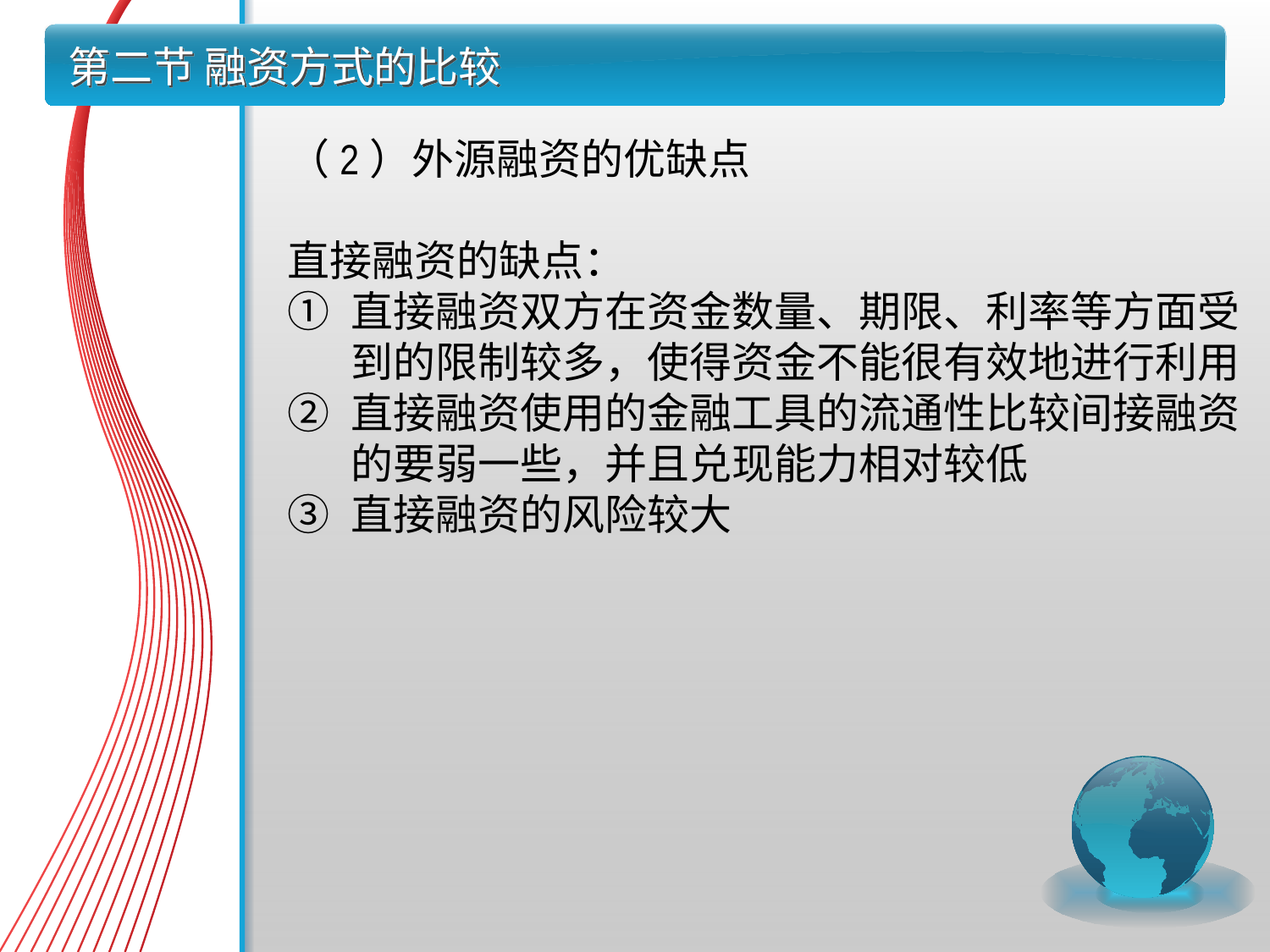

# 第二节 融资方式的比较
（2）外源融资的优缺点

直接融资的缺点：
直接融资双方在资金数量、期限、利率等方面受到的限制较多，使得资金不能很有效地进行利用
直接融资使用的金融工具的流通性比较间接融资的要弱一些，并且兑现能力相对较低
直接融资的风险较大